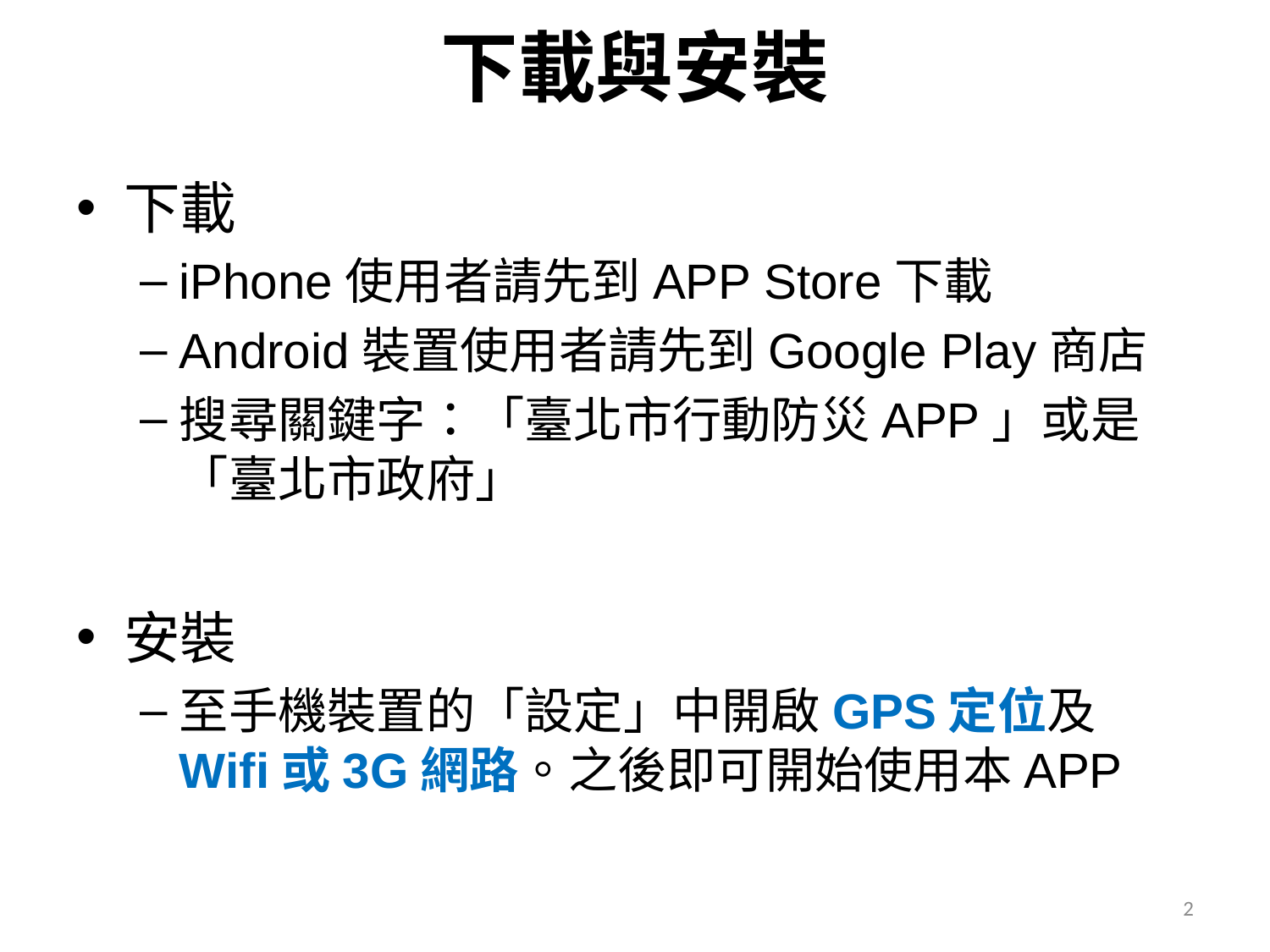

# 下載與安裝
下載
iPhone使用者請先到APP Store下載
Android裝置使用者請先到Google Play商店
搜尋關鍵字：「臺北市行動防災APP」或是「臺北市政府」

安裝
至手機裝置的「設定」中開啟GPS定位及Wifi或3G網路。之後即可開始使用本APP
2